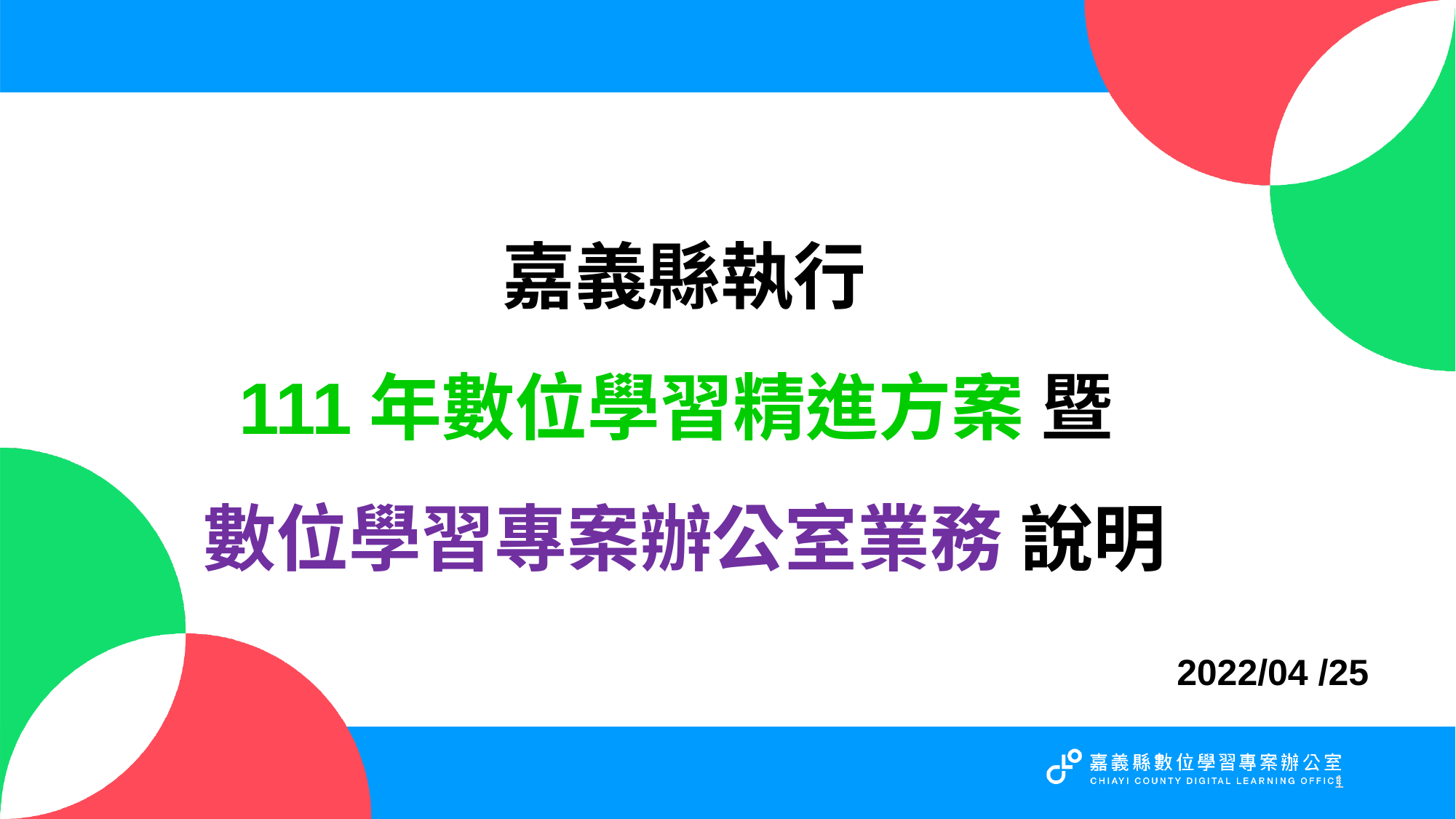

# 嘉義縣執行 111年數位學習精進方案 暨 數位學習專案辦公室業務 說明
                      2022/04 /25
1